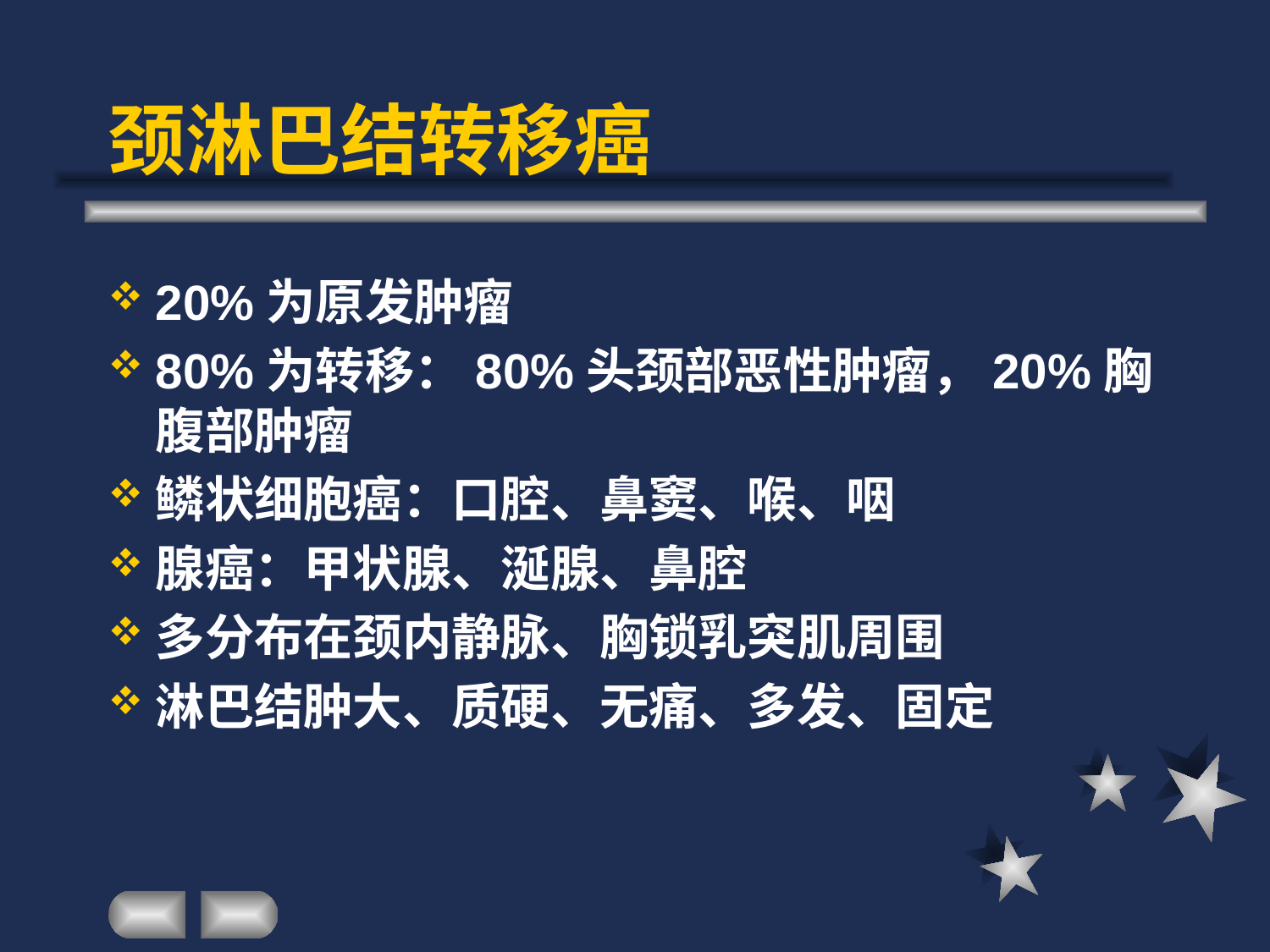

# 颈淋巴结转移癌
20%为原发肿瘤
80%为转移：80%头颈部恶性肿瘤，20%胸腹部肿瘤
鳞状细胞癌：口腔、鼻窦、喉、咽
腺癌：甲状腺、涎腺、鼻腔
多分布在颈内静脉、胸锁乳突肌周围
淋巴结肿大、质硬、无痛、多发、固定